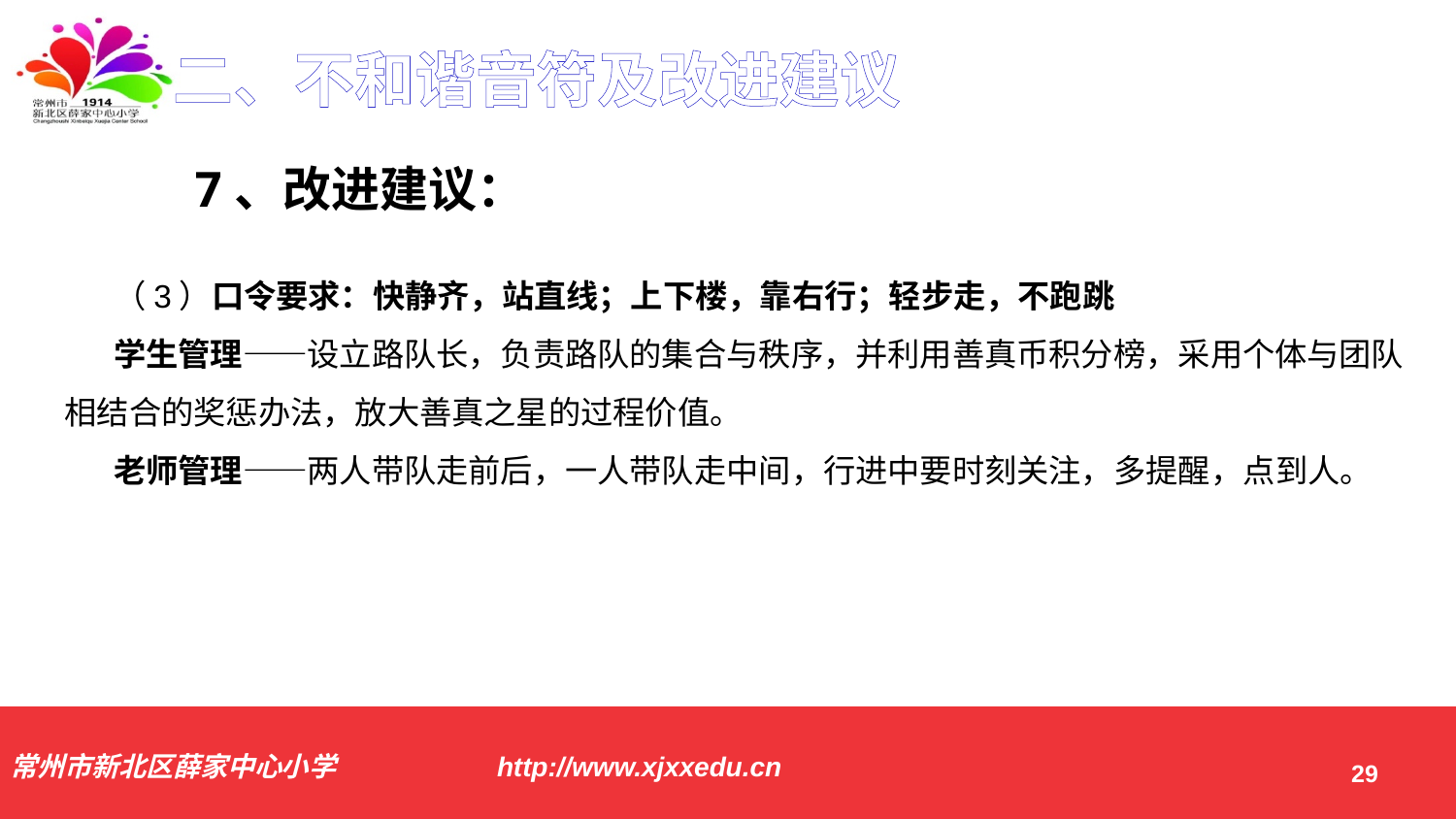

二、不和谐音符及改进建议
7、改进建议：
（3）口令要求：快静齐，站直线；上下楼，靠右行；轻步走，不跑跳
学生管理——设立路队长，负责路队的集合与秩序，并利用善真币积分榜，采用个体与团队相结合的奖惩办法，放大善真之星的过程价值。
老师管理——两人带队走前后，一人带队走中间，行进中要时刻关注，多提醒，点到人。
29